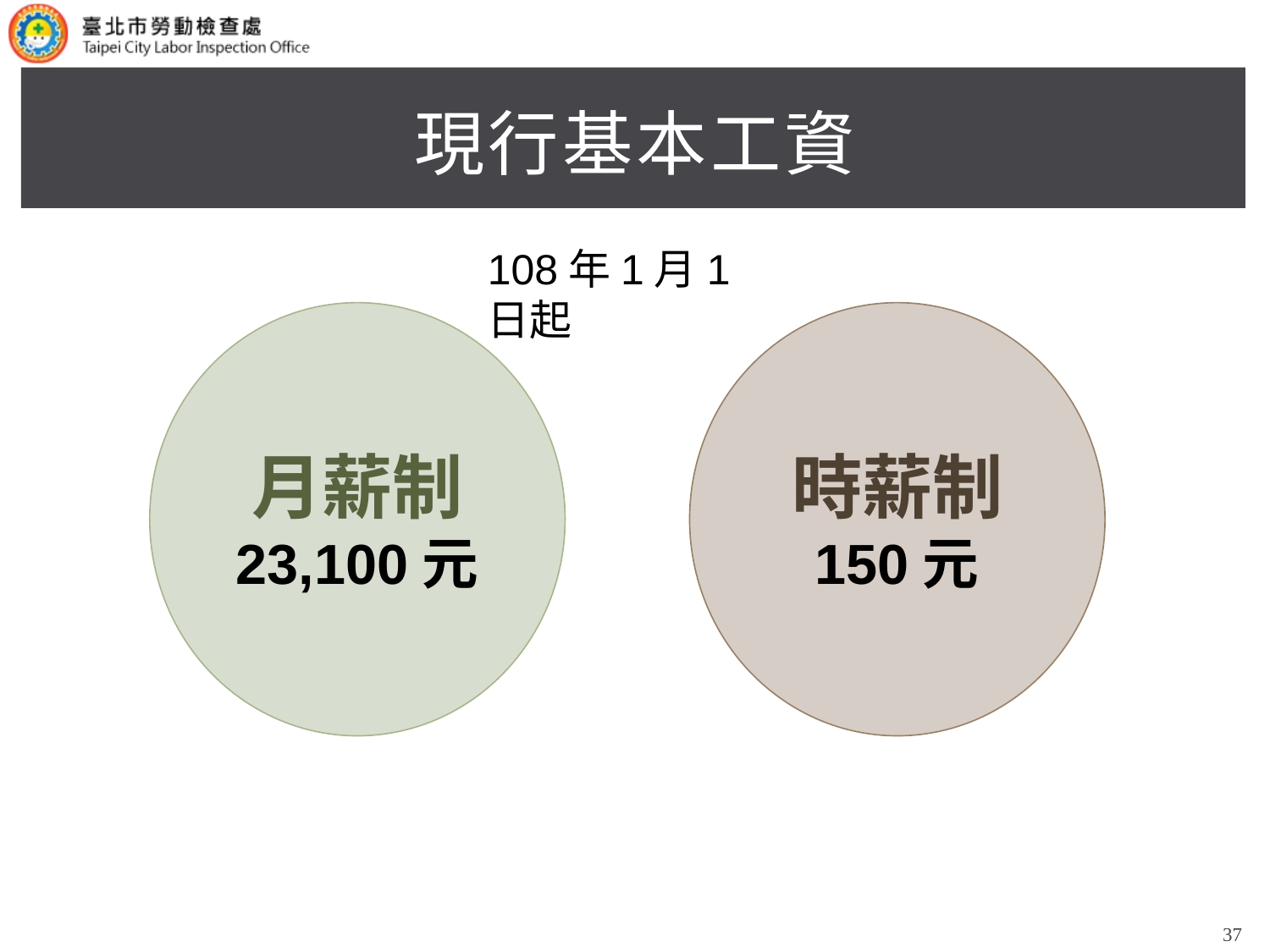

# 現行基本工資
108年1月1日起
月薪制
23,100元
時薪制
150元
37